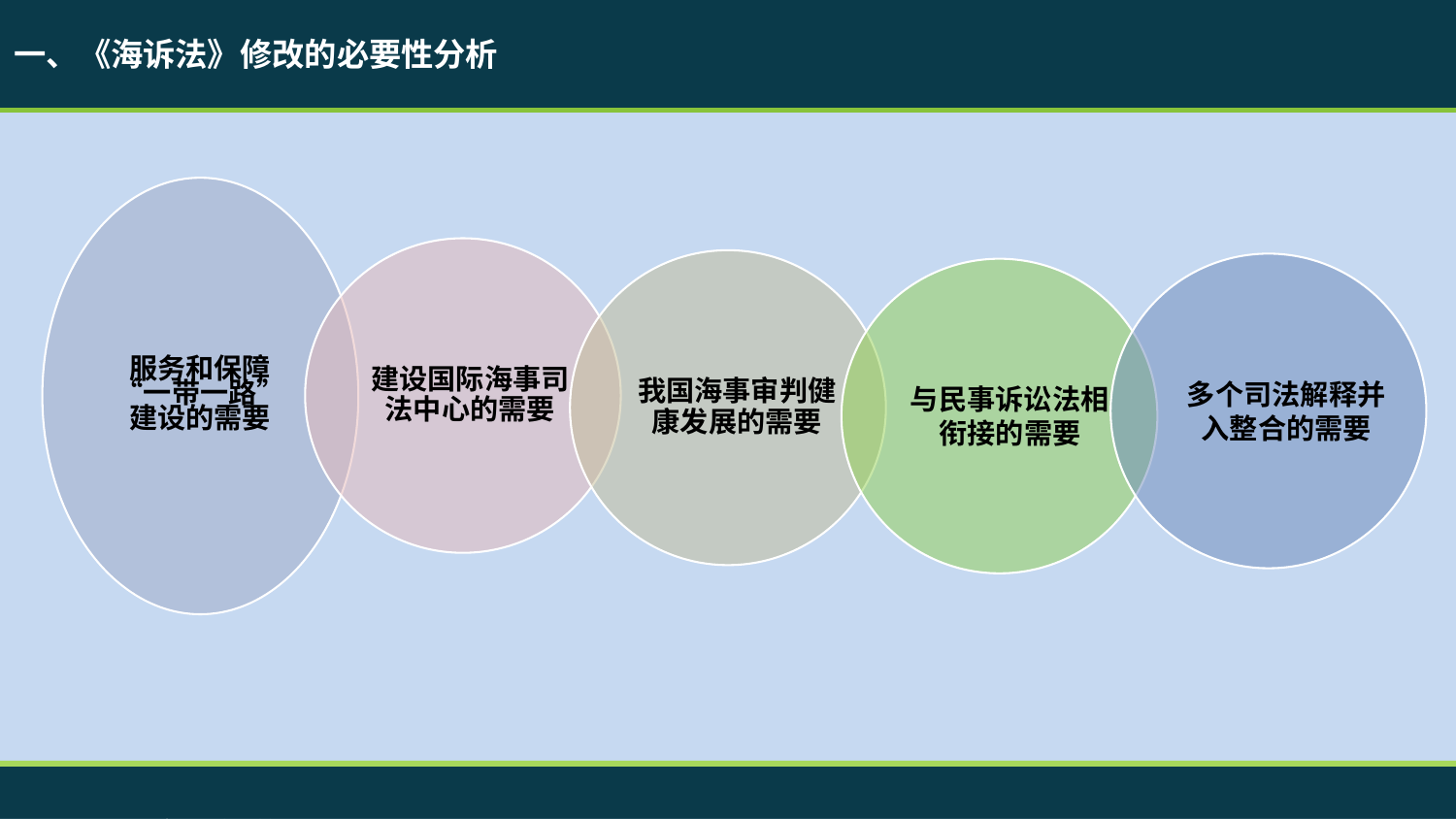

关于我们

http://daxue101.100get.cn
4 / 43

一、《海诉法》修改的必要性分析
玩转大学PPT论坛
服务和保障“一带一路”建设的需要

建设国际海事司法中心的需要

我国海事审判健康发展的需要

多个司法解释并入整合的需要

与民事诉讼法相衔接的需要